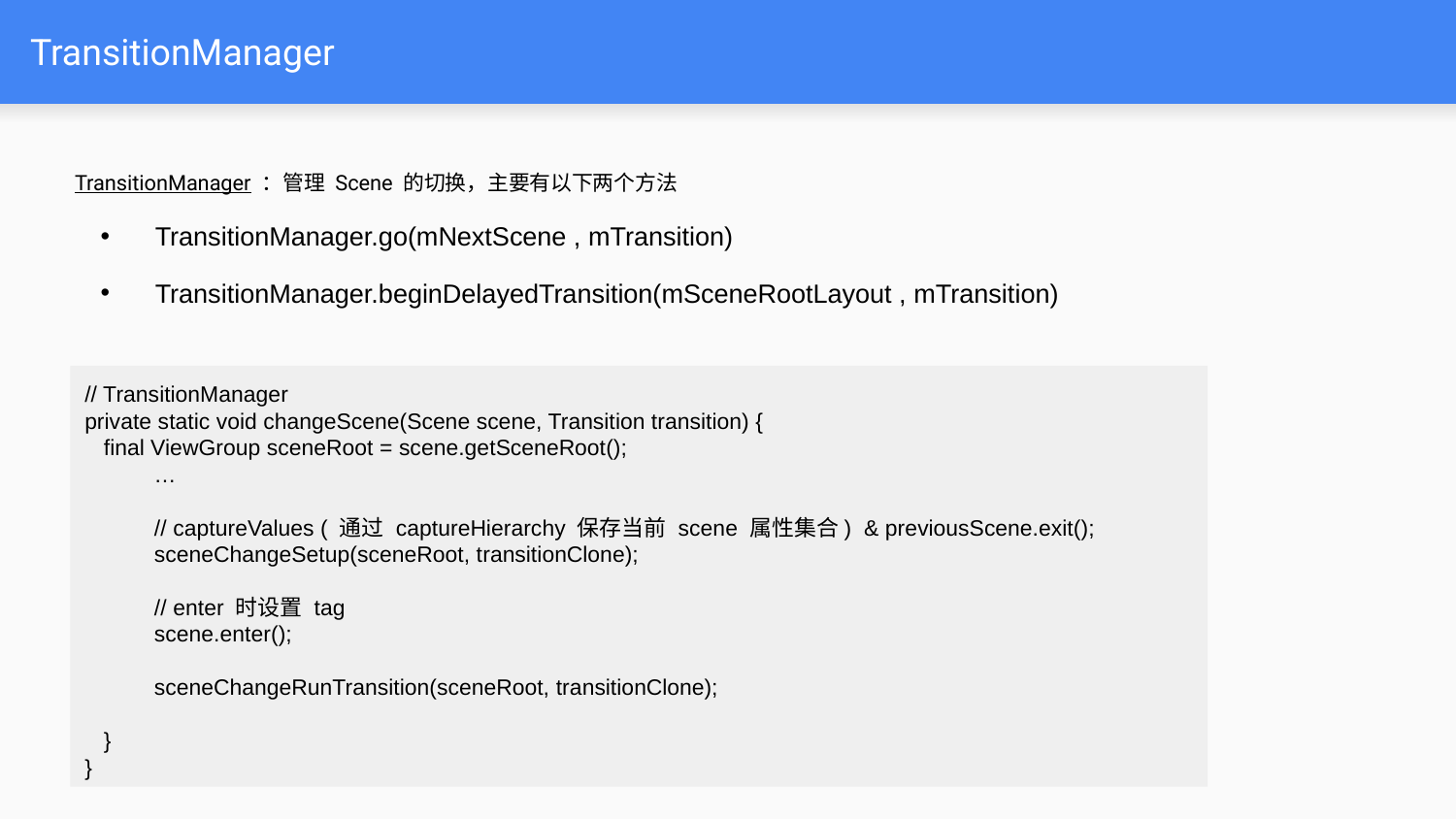

# TransitionManager
TransitionManager ：管理 Scene 的切换，主要有以下两个方法

TransitionManager.go(mNextScene , mTransition)

TransitionManager.beginDelayedTransition(mSceneRootLayout , mTransition)

// TransitionManager
private static void changeScene(Scene scene, Transition transition) {
   final ViewGroup sceneRoot = scene.getSceneRoot();
           …

           // captureValues ( 通过 captureHierarchy 保存当前 scene 属性集合)  & previousScene.exit();
           sceneChangeSetup(sceneRoot, transitionClone);

           // enter 时设置 tag
           scene.enter();

           sceneChangeRunTransition(sceneRoot, transitionClone);

   }
}